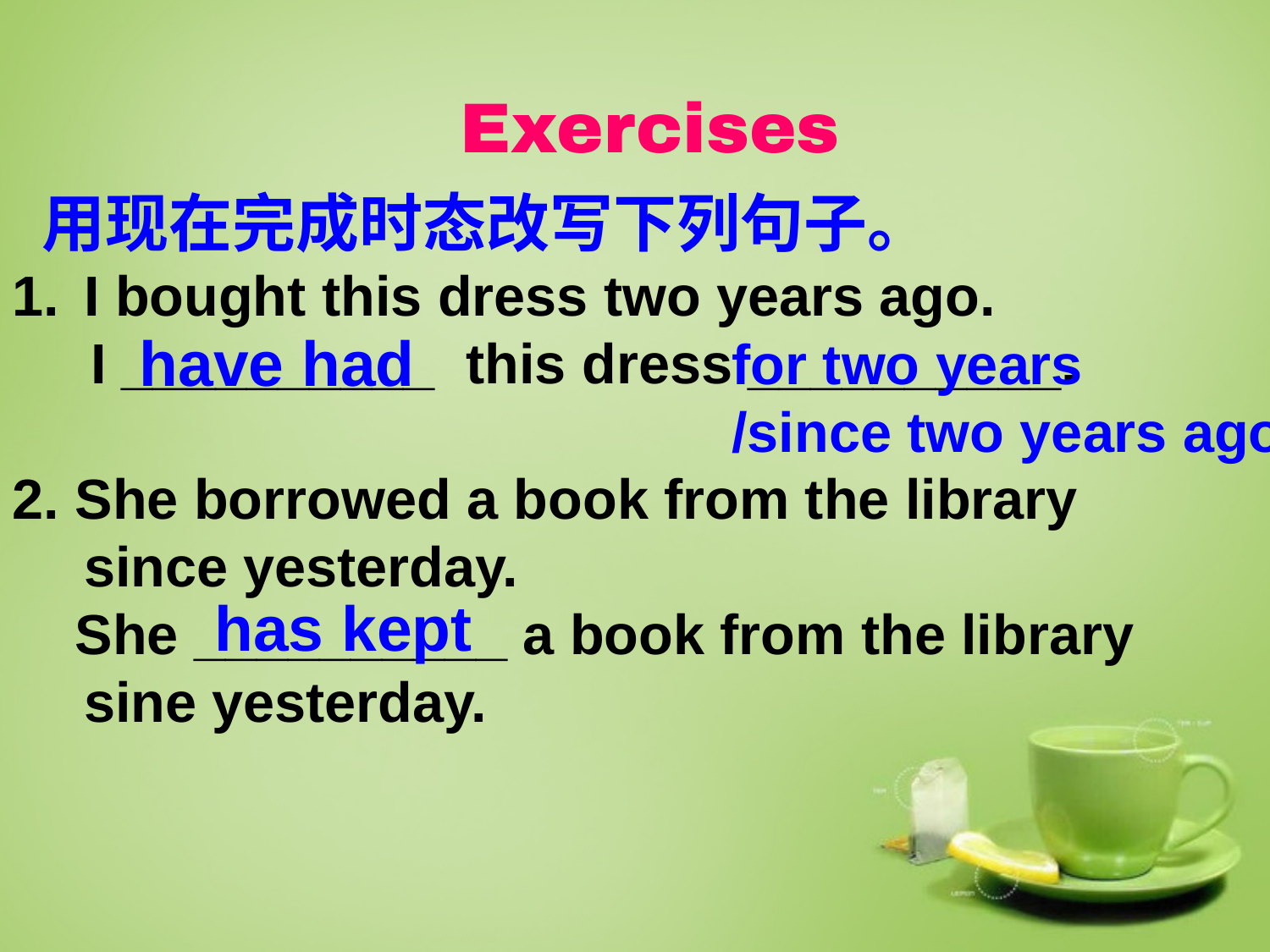

Exercises
用现在完成时态改写下列句子。
I bought this dress two years ago.
     I __________  this dress __________.
2. She borrowed a book from the library since yesterday.
    She __________ a book from the library sine yesterday.
have had
for two years
/since two years ago
has kept